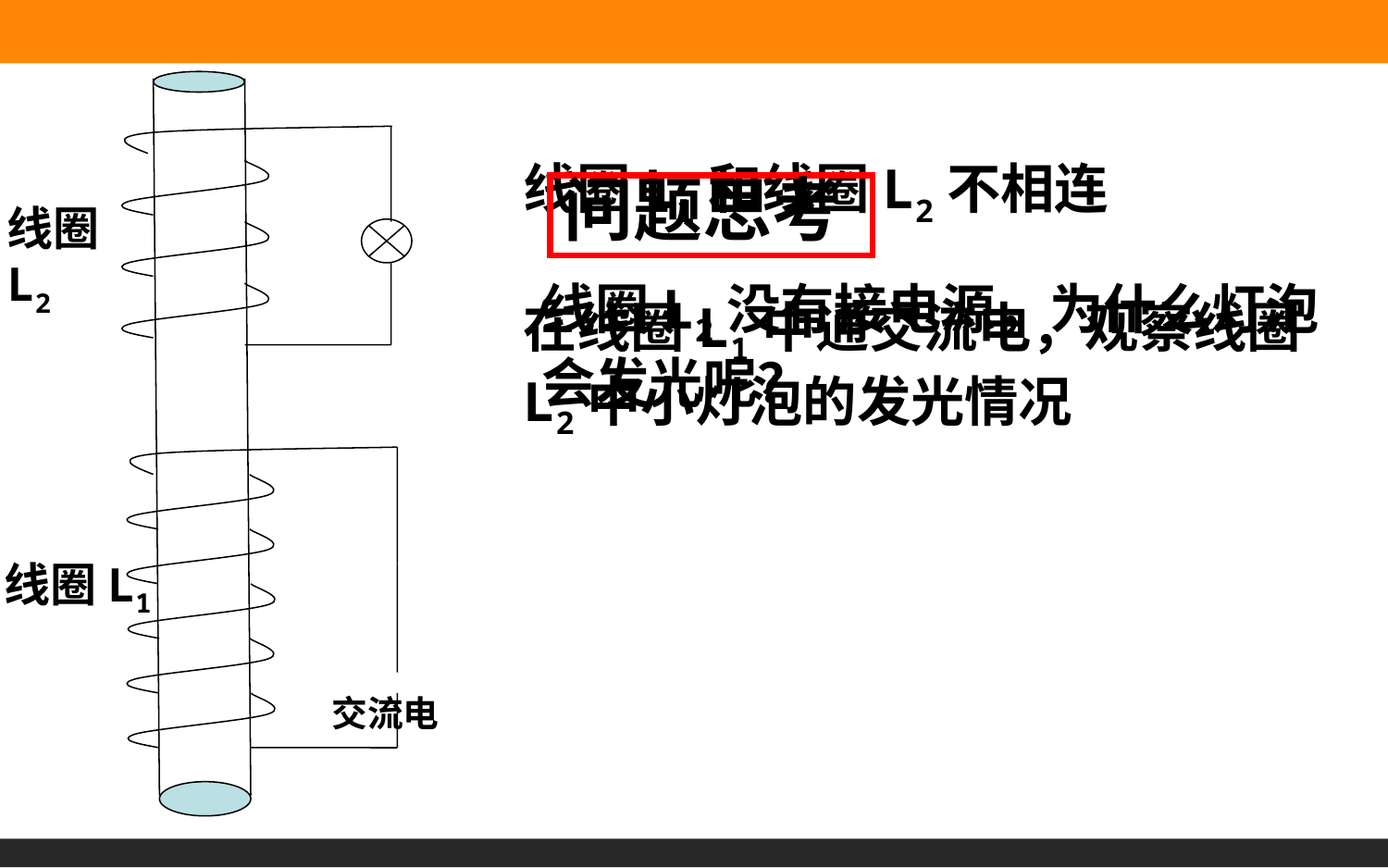

线圈L2没有接电源，为什么灯泡会发光呢？
线圈L1和线圈L2不相连

在线圈L1中通交流电，观察线圈L2中小灯泡的发光情况
问题思考
线圈L2

线圈L1
交流电